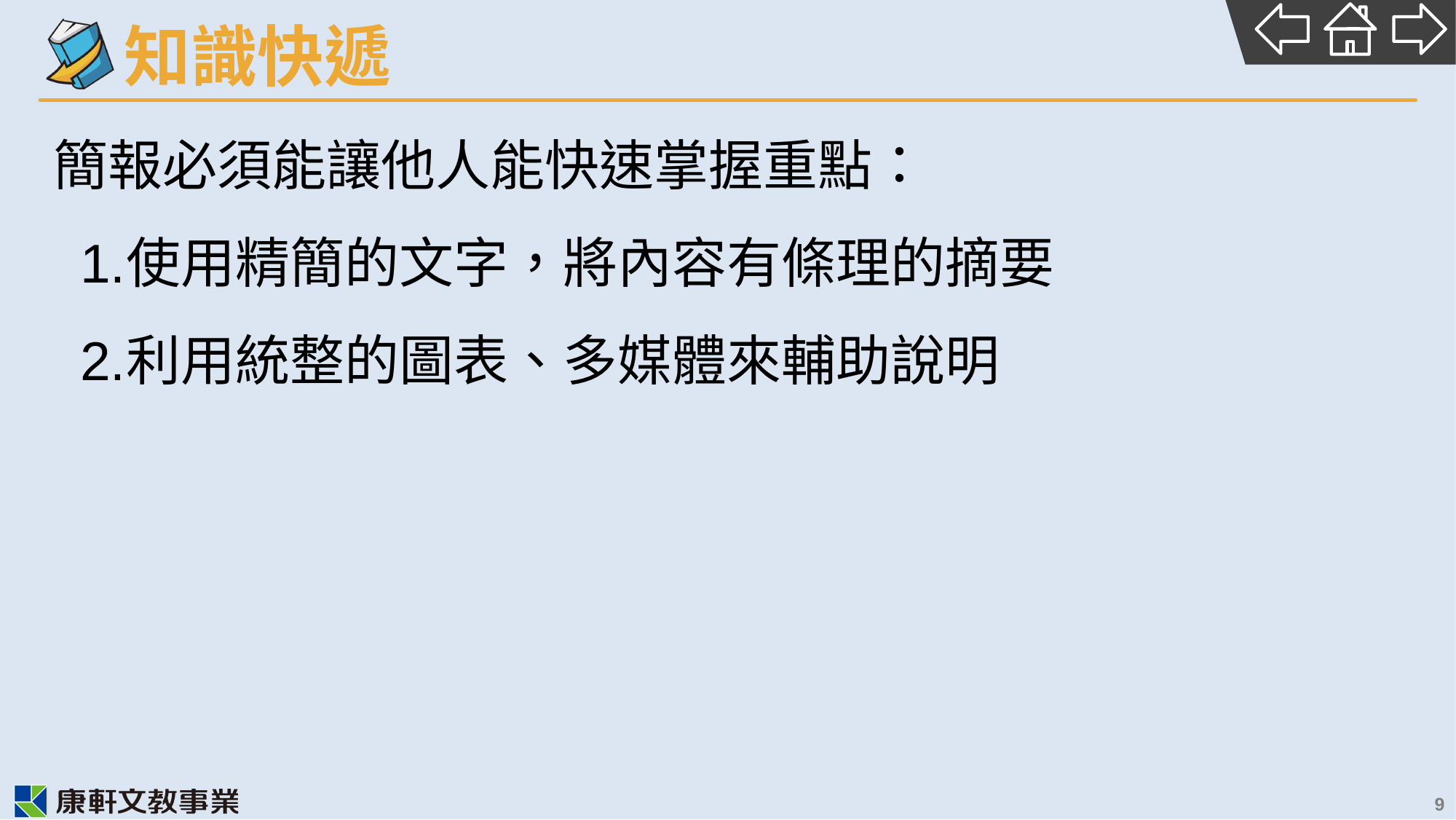

簡報必須能讓他人能快速掌握重點：
使用精簡的文字，將內容有條理的摘要
利用統整的圖表、多媒體來輔助說明
9